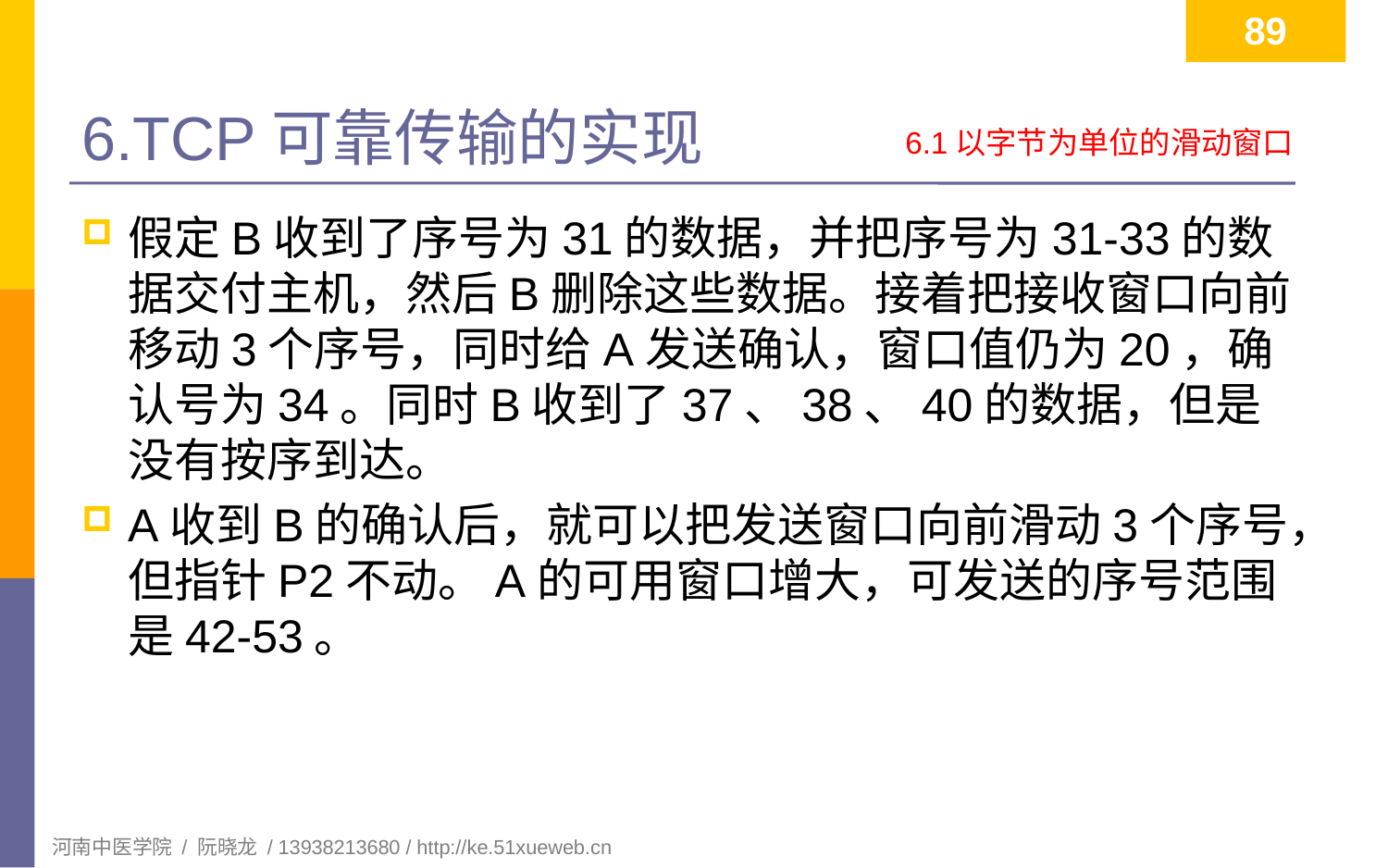

89
# 6.TCP可靠传输的实现
6.1以字节为单位的滑动窗口
假定B收到了序号为31的数据，并把序号为31-33的数据交付主机，然后B删除这些数据。接着把接收窗口向前移动3个序号，同时给A发送确认，窗口值仍为20，确认号为34。同时B收到了37、38、40的数据，但是没有按序到达。
A收到B的确认后，就可以把发送窗口向前滑动3个序号，但指针P2不动。A的可用窗口增大，可发送的序号范围是42-53。